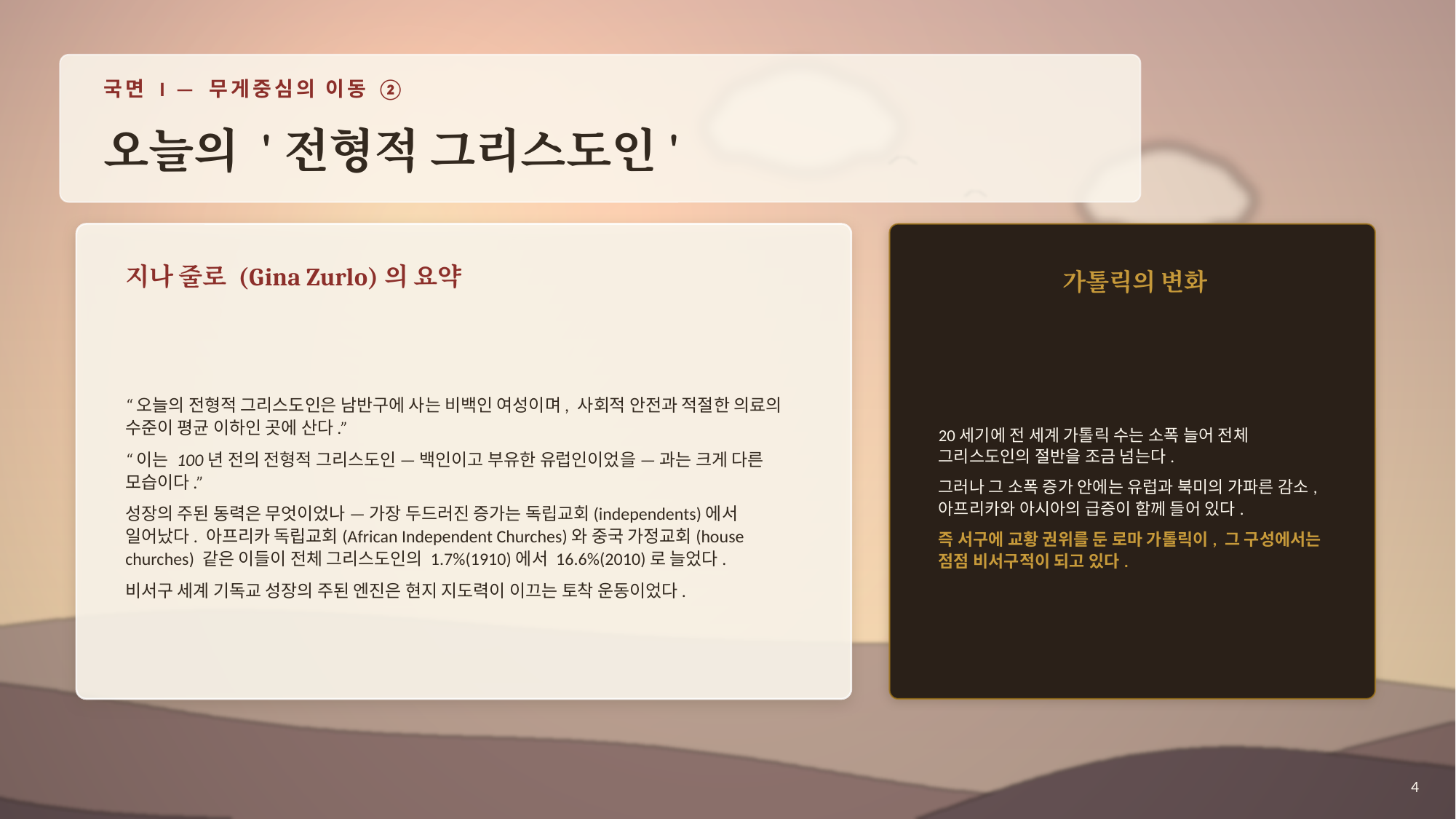

국면 I — 무게중심의 이동 ②
오늘의 '전형적 그리스도인'

지나 줄로 (Gina Zurlo)의 요약
가톨릭의 변화
“오늘의 전형적 그리스도인은 남반구에 사는 비백인 여성이며, 사회적 안전과 적절한 의료의 수준이 평균 이하인 곳에 산다.”
“이는 100년 전의 전형적 그리스도인 — 백인이고 부유한 유럽인이었을 — 과는 크게 다른 모습이다.”
성장의 주된 동력은 무엇이었나 — 가장 두드러진 증가는 독립교회(independents)에서 일어났다. 아프리카 독립교회(African Independent Churches)와 중국 가정교회(house churches) 같은 이들이 전체 그리스도인의 1.7%(1910)에서 16.6%(2010)로 늘었다.
비서구 세계 기독교 성장의 주된 엔진은 현지 지도력이 이끄는 토착 운동이었다.
20세기에 전 세계 가톨릭 수는 소폭 늘어 전체 그리스도인의 절반을 조금 넘는다.
그러나 그 소폭 증가 안에는 유럽과 북미의 가파른 감소, 아프리카와 아시아의 급증이 함께 들어 있다.
즉 서구에 교황 권위를 둔 로마 가톨릭이, 그 구성에서는 점점 비서구적이 되고 있다.
4